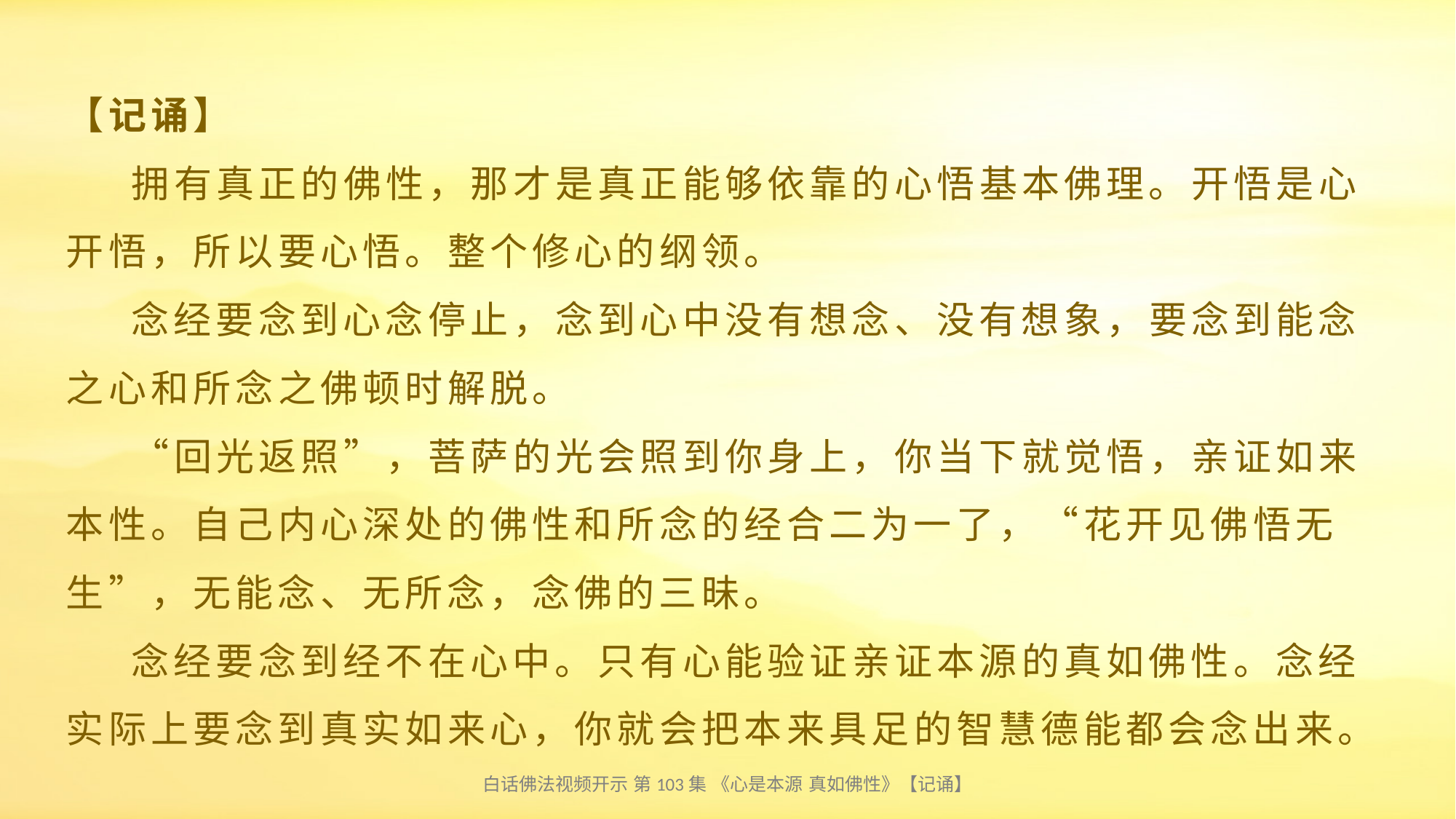

# 【记诵】 拥有真正的佛性，那才是真正能够依靠的心悟基本佛理。开悟是心开悟，所以要心悟。整个修心的纲领。 念经要念到心念停止，念到心中没有想念、没有想象，要念到能念之心和所念之佛顿时解脱。 “回光返照”，菩萨的光会照到你身上，你当下就觉悟，亲证如来本性。自己内心深处的佛性和所念的经合二为一了，“花开见佛悟无生”，无能念、无所念，念佛的三昧。 念经要念到经不在心中。只有心能验证亲证本源的真如佛性。念经实际上要念到真实如来心，你就会把本来具足的智慧德能都会念出来。
白话佛法视频开示 第103集 《心是本源 真如佛性》【记诵】